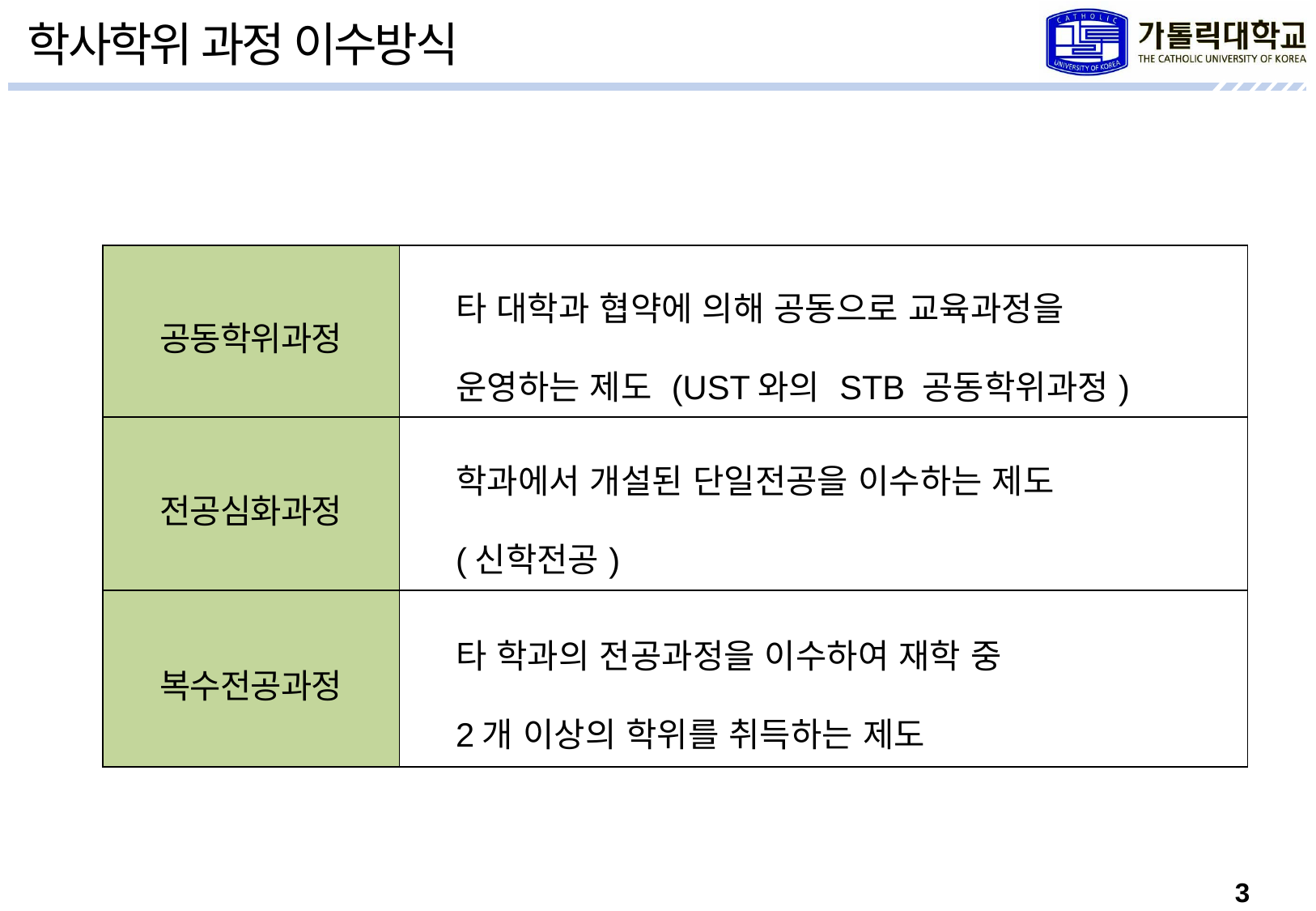

학사학위 과정 이수방식

| 공동학위과정 | 타 대학과 협약에 의해 공동으로 교육과정을 운영하는 제도 (UST와의 STB 공동학위과정) |
| --- | --- |
| 전공심화과정 | 학과에서 개설된 단일전공을 이수하는 제도 (신학전공) |
| 복수전공과정 | 타 학과의 전공과정을 이수하여 재학 중 2개 이상의 학위를 취득하는 제도 |